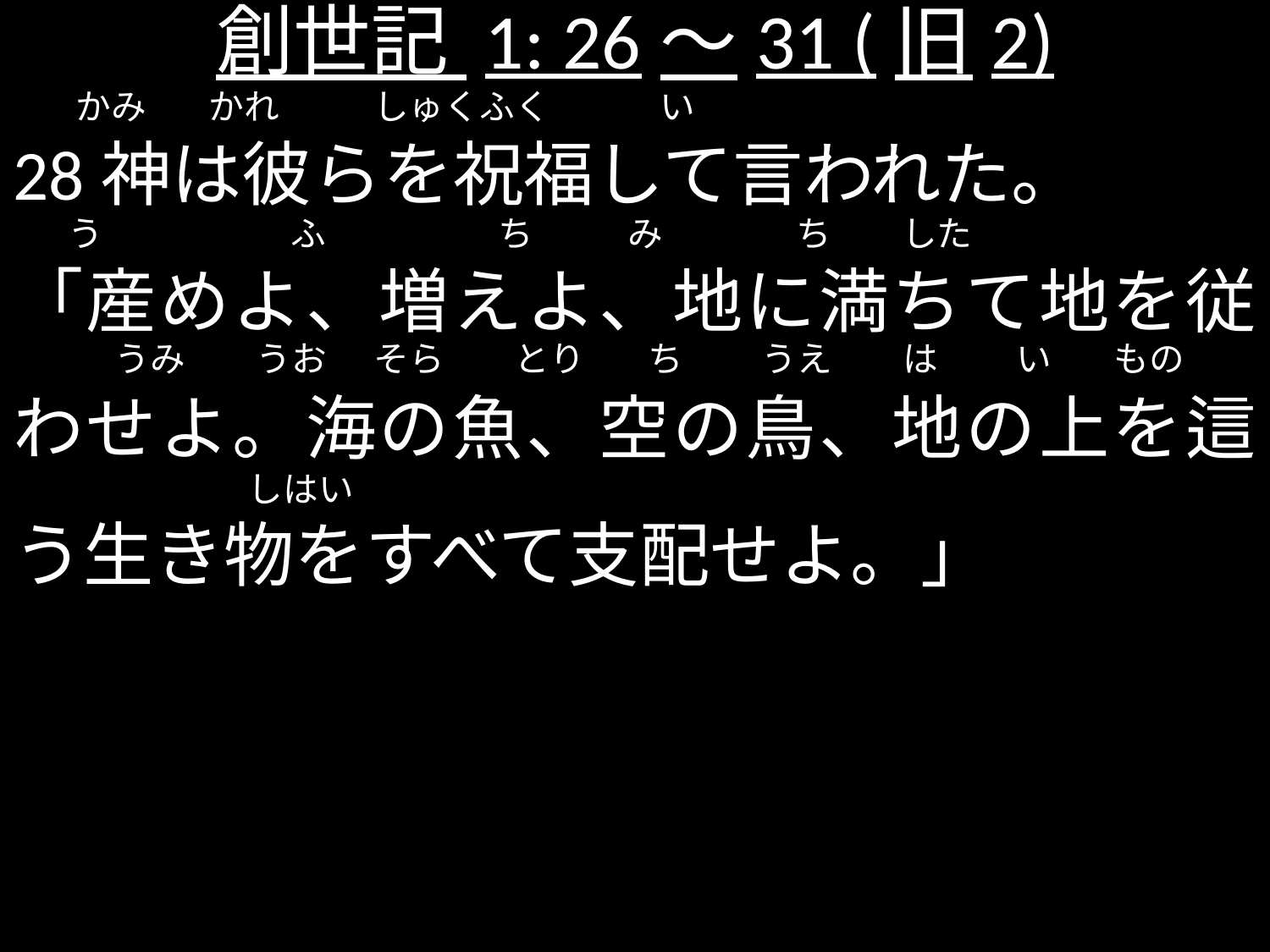

# 創世記 1: 26～31 (旧2)
       かみ        かれ            しゅくふく              い
28神は彼らを祝福して言われた。
「産めよ、増えよ、地に満ちて地を従わせよ。海の魚、空の鳥、地の上を這う生き物をすべて支配せよ。」
      う                        ふ                      ち            み                 ち         した
            うみ         うお      そら         とり        ち          うえ         は          い        もの
                             しはい